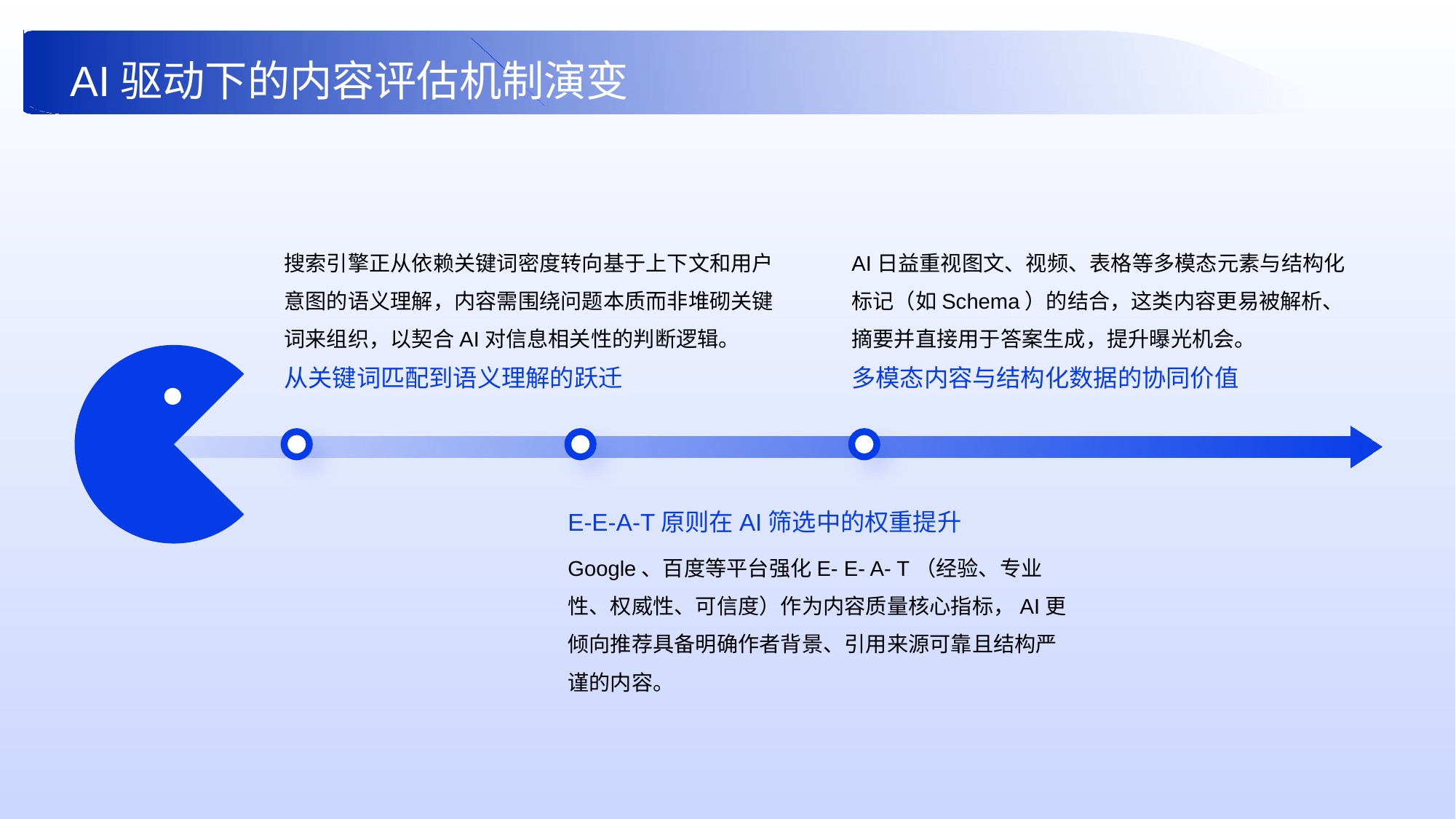

AI驱动下的内容评估机制演变

搜索引擎正从依赖关键词密度转向基于上下文和用户意图的语义理解，内容需围绕问题本质而非堆砌关键词来组织，以契合AI对信息相关性的判断逻辑。
AI日益重视图文、视频、表格等多模态元素与结构化标记（如Schema）的结合，这类内容更易被解析、摘要并直接用于答案生成，提升曝光机会。

从关键词匹配到语义理解的跃迁
多模态内容与结构化数据的协同价值

E-E-A-T原则在AI筛选中的权重提升
Google、百度等平台强化E- E- A- T（经验、专业性、权威性、可信度）作为内容质量核心指标，AI更倾向推荐具备明确作者背景、引用来源可靠且结构严谨的内容。